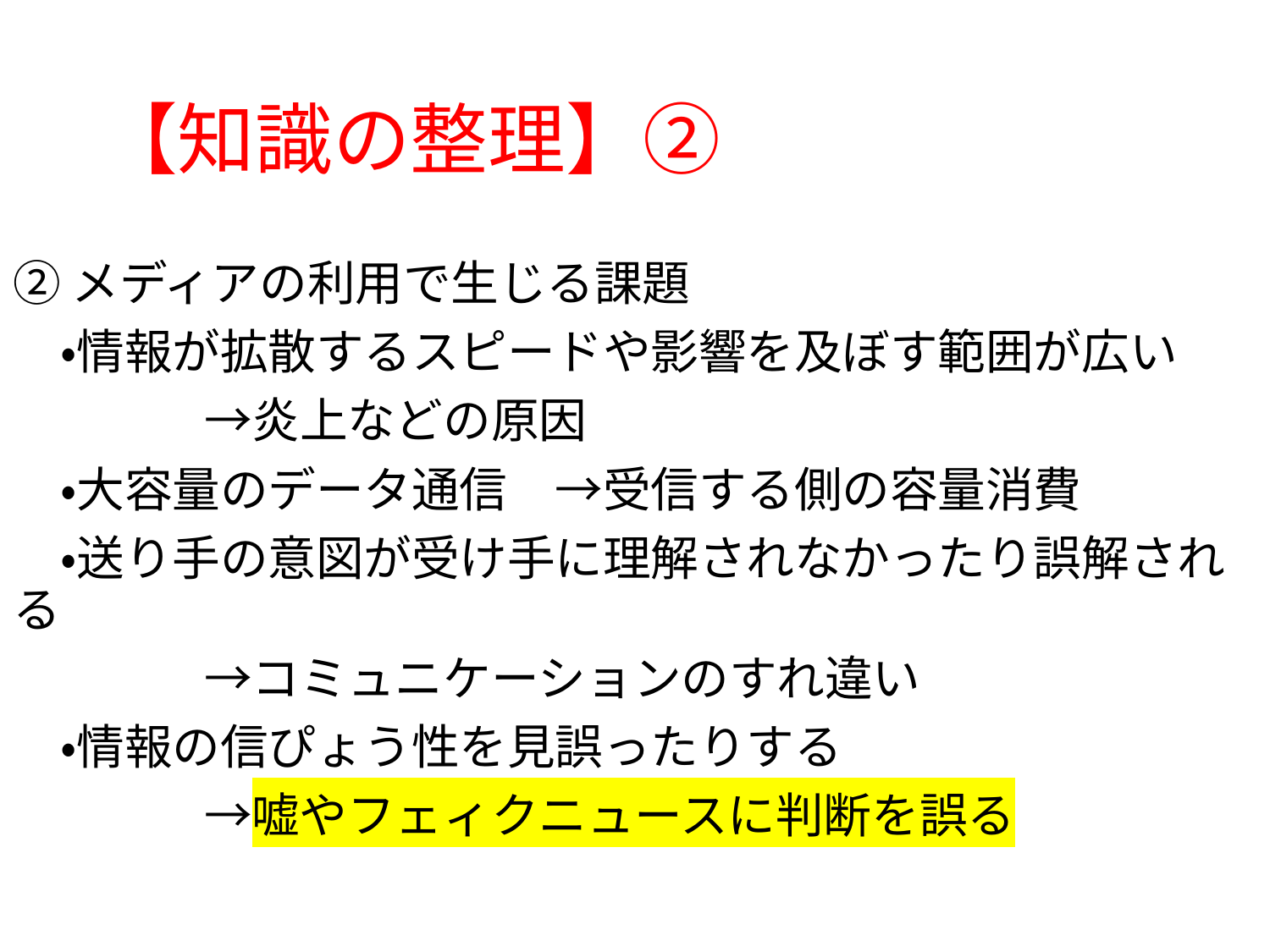

# 【知識の整理】②
②メディアの利用で生じる課題
　・情報が拡散するスピードや影響を及ぼす範囲が広い
　　　　→炎上などの原因
　・大容量のデータ通信　→受信する側の容量消費
　・送り手の意図が受け手に理解されなかったり誤解される
　　　　→コミュニケーションのすれ違い
　・情報の信ぴょう性を見誤ったりする
　　　　→嘘やフェィクニュースに判断を誤る